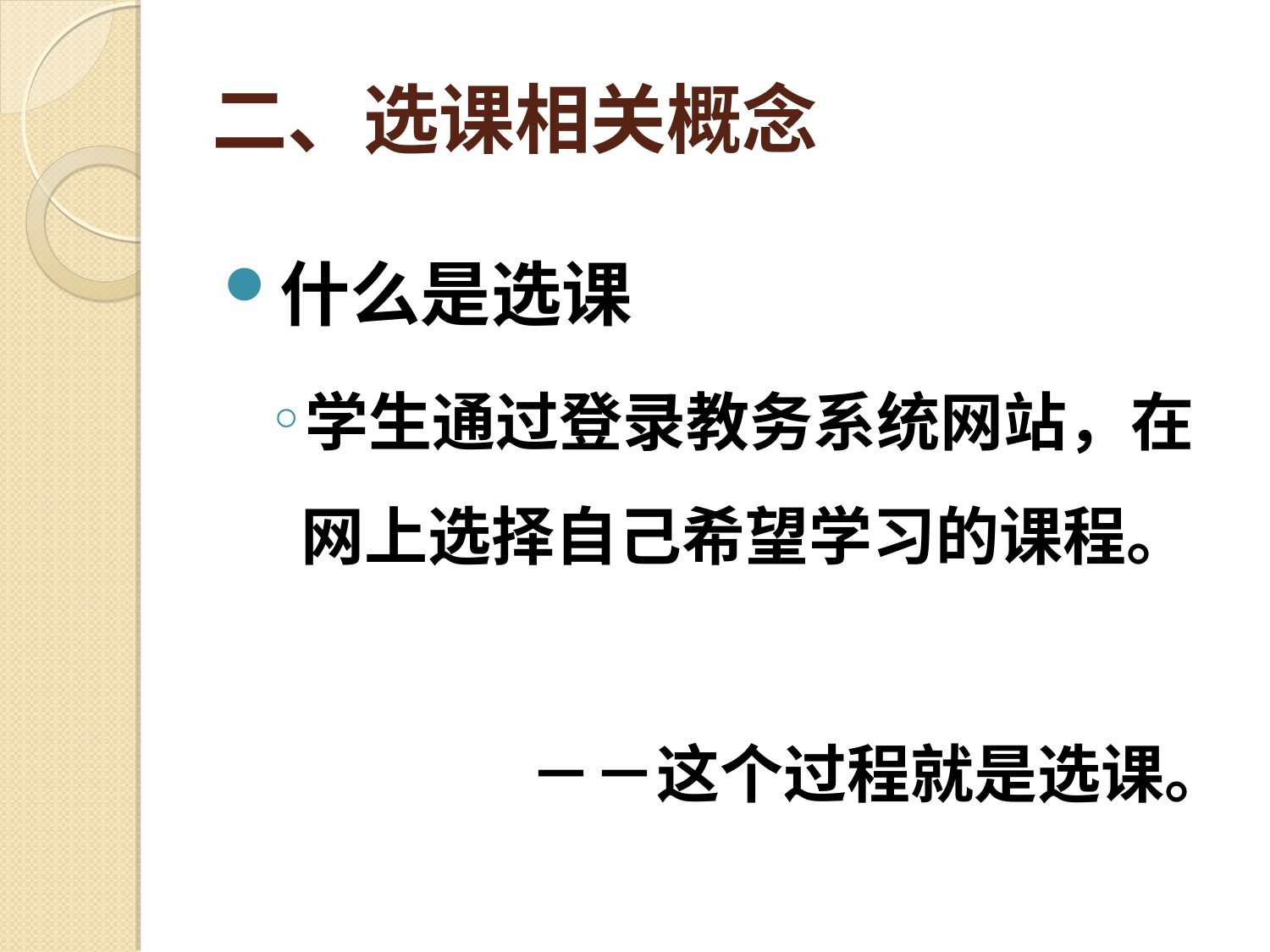

二、选课相关概念
什么是选课
学生通过登录教务系统网站，在网上选择自己希望学习的课程。
－－这个过程就是选课。